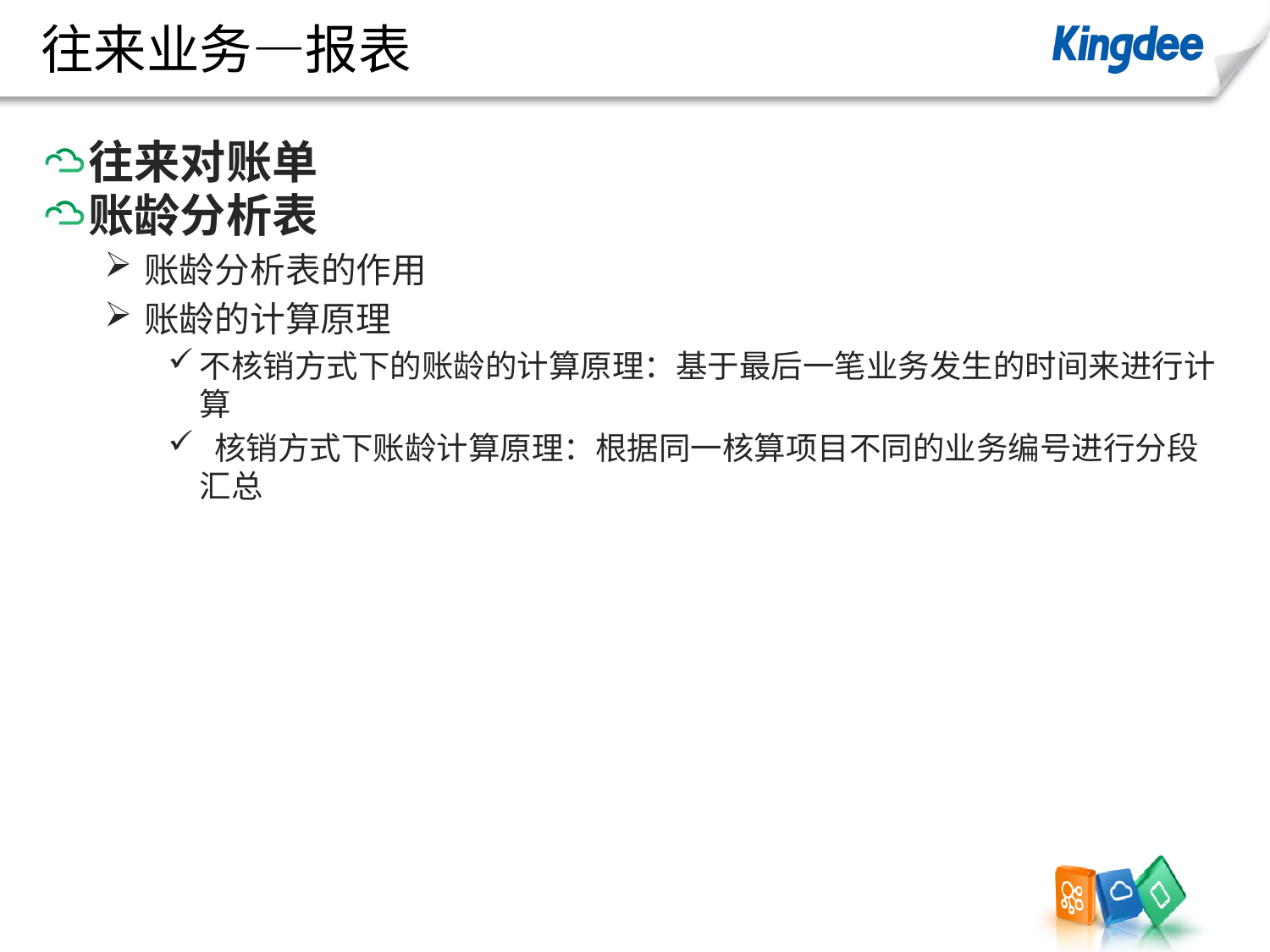

# 往来业务—报表
往来对账单
账龄分析表
账龄分析表的作用
账龄的计算原理
不核销方式下的账龄的计算原理：基于最后一笔业务发生的时间来进行计算
 核销方式下账龄计算原理：根据同一核算项目不同的业务编号进行分段汇总